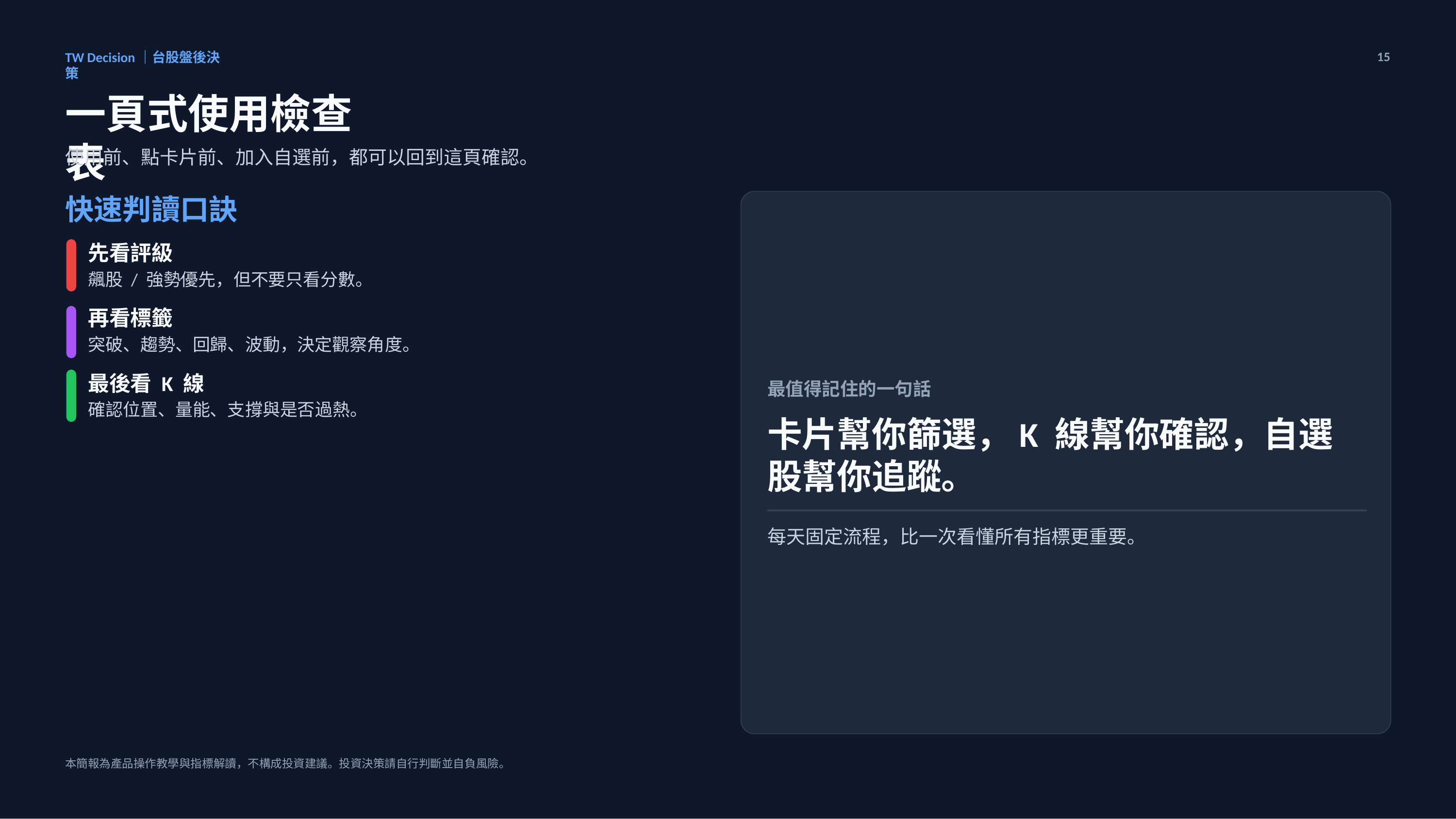

TW Decision｜台股盤後決策
15
一頁式使用檢查表
使用前、點卡片前、加入自選前，都可以回到這頁確認。
快速判讀口訣

先看評級
飆股 / 強勢優先，但不要只看分數。
再看標籤

突破、趨勢、回歸、波動，決定觀察角度。

最後看 K 線
最值得記住的一句話
確認位置、量能、支撐與是否過熱。
卡片幫你篩選，K 線幫你確認，自選股幫你追蹤。

每天固定流程，比一次看懂所有指標更重要。
本簡報為產品操作教學與指標解讀，不構成投資建議。投資決策請自行判斷並自負風險。